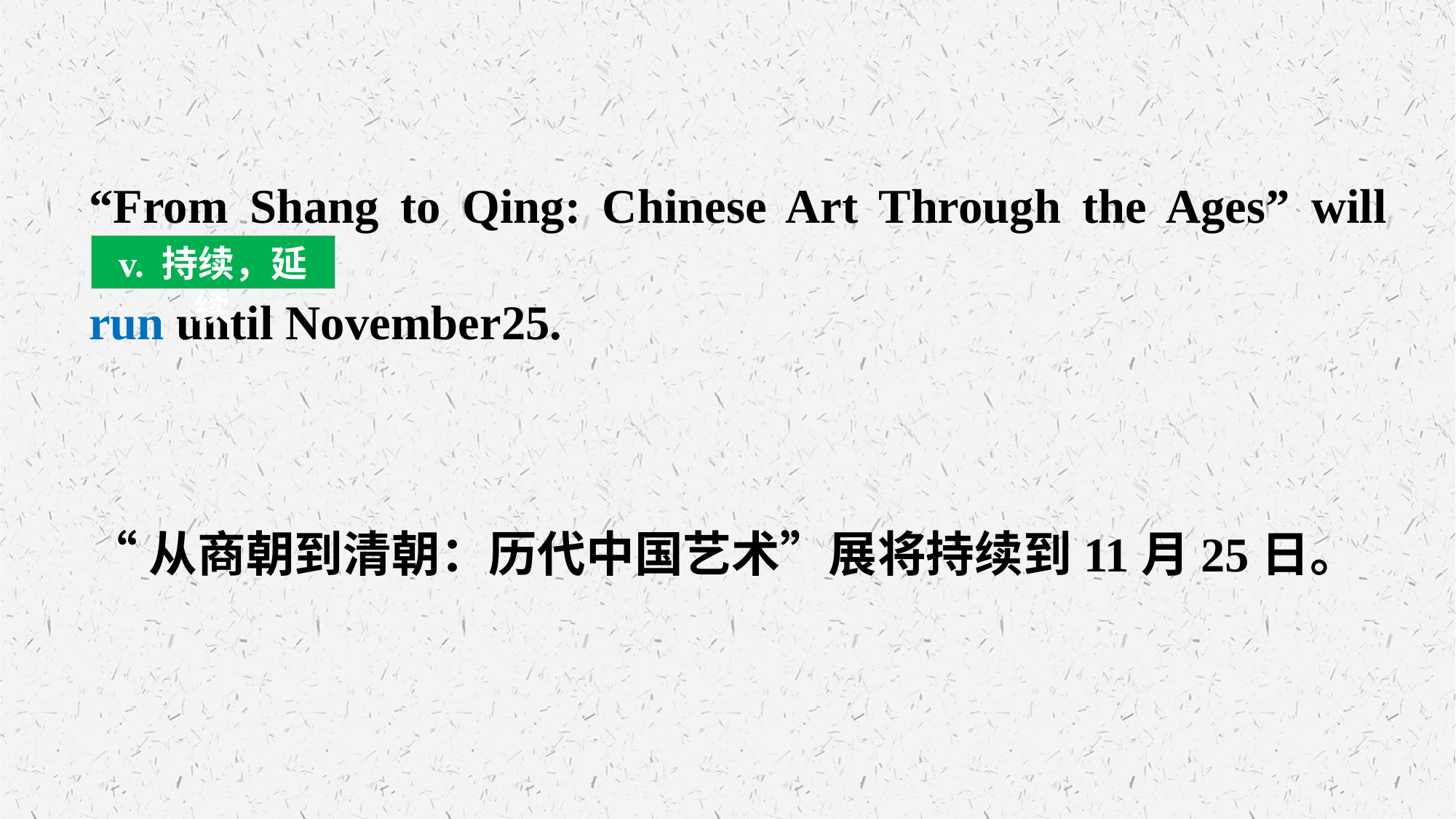

“From Shang to Qing: Chinese Art Through the Ages” will run until November25.

“从商朝到清朝：历代中国艺术”展将持续到11月25日。

v. 持续，延续